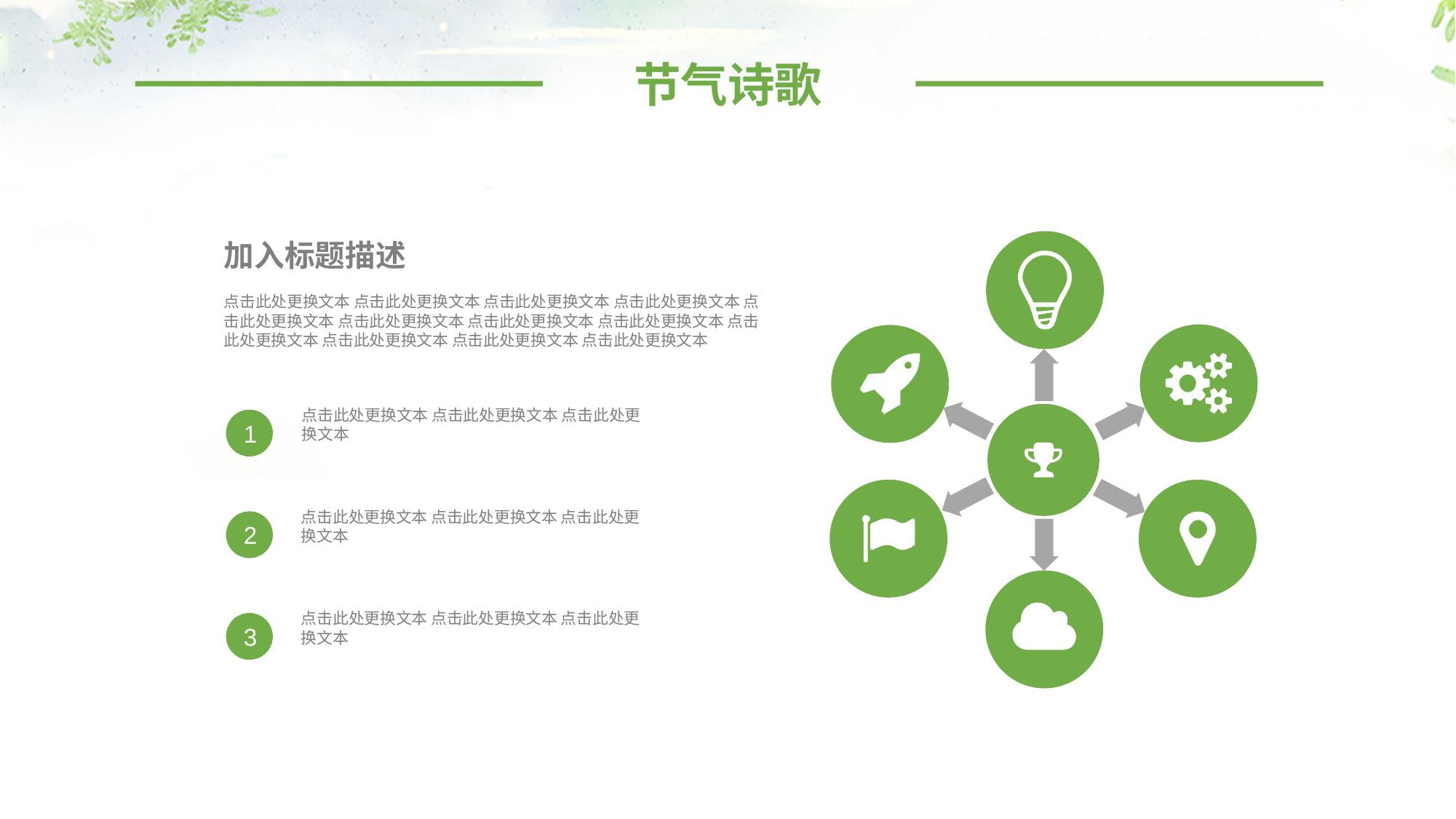

节气诗歌

加入标题描述

点击此处更换文本 点击此处更换文本 点击此处更换文本 点击此处更换文本 点击此处更换文本 点击此处更换文本 点击此处更换文本 点击此处更换文本 点击此处更换文本 点击此处更换文本 点击此处更换文本 点击此处更换文本

点击此处更换文本 点击此处更换文本 点击此处更换文本
1
点击此处更换文本 点击此处更换文本 点击此处更换文本
2
点击此处更换文本 点击此处更换文本 点击此处更换文本
3